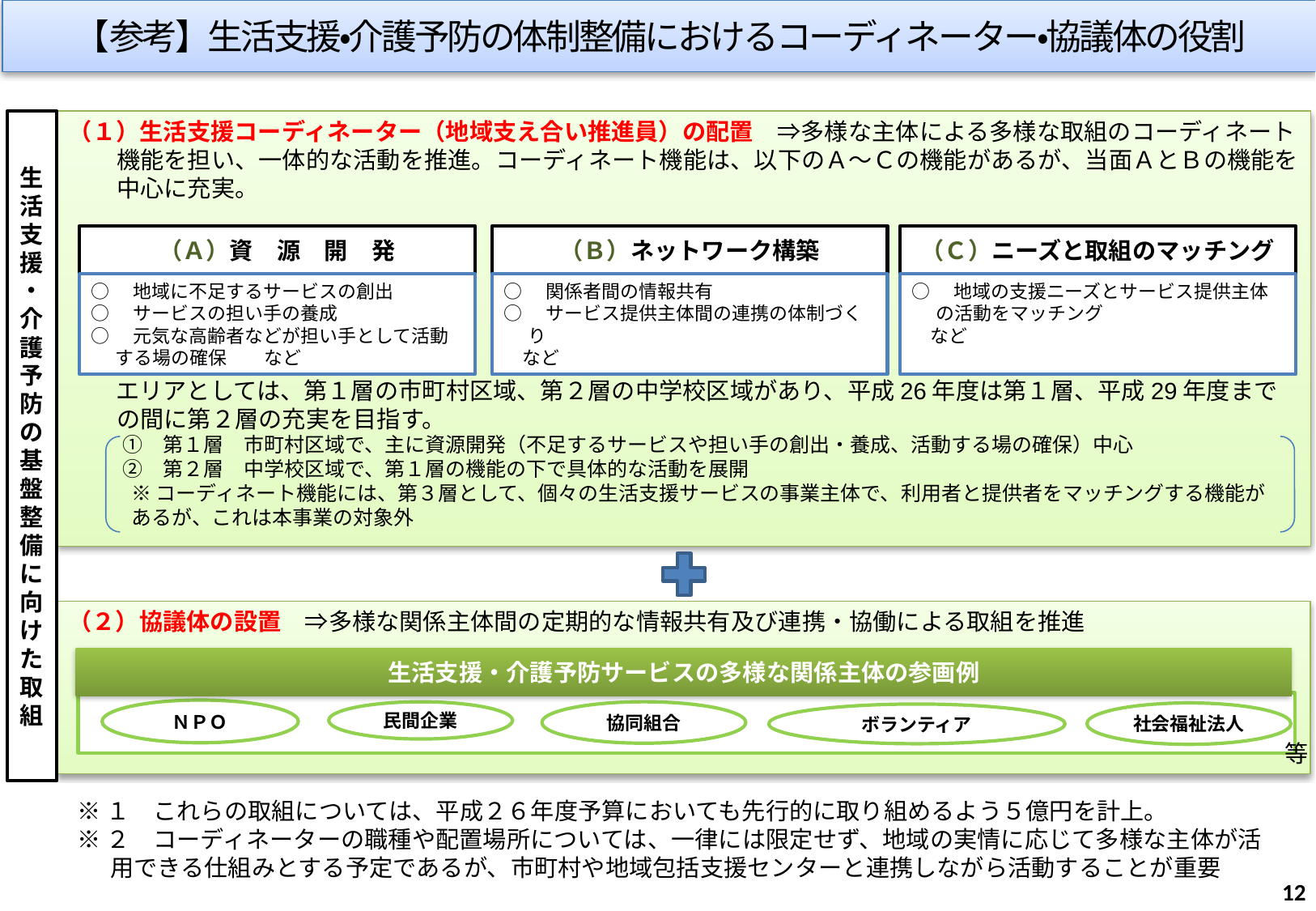

【参考】生活支援・介護予防の体制整備におけるコーディネーター・協議体の役割
生活支援
・
介護予防の基盤整備に向けた取組
（１）生活支援コーディネーター（地域支え合い推進員）の配置　⇒多様な主体による多様な取組のコーディネート機能を担い、一体的な活動を推進。コーディネート機能は、以下のＡ～Ｃの機能があるが、当面ＡとＢの機能を中心に充実。

　　エリアとしては、第１層の市町村区域、第２層の中学校区域があり、平成26年度は第１層、平成29年度までの間に第２層の充実を目指す。
　　   ①　第１層　市町村区域で、主に資源開発（不足するサービスや担い手の創出・養成、活動する場の確保）中心
　　   ②　第２層　中学校区域で、第１層の機能の下で具体的な活動を展開
　     　※ コーディネート機能には、第３層として、個々の生活支援サービスの事業主体で、利用者と提供者をマッチングする機能が
             あるが、これは本事業の対象外
（Ａ）資　源　開　発
（Ｂ）ネットワーク構築
（Ｃ）ニーズと取組のマッチング
○　地域に不足するサービスの創出
○　サービスの担い手の養成
○　元気な高齢者などが担い手として活動する場の確保　　など
○　関係者間の情報共有
○　サービス提供主体間の連携の体制づくり
　など
○　地域の支援ニーズとサービス提供主体の活動をマッチング
　など

（２）協議体の設置　⇒多様な関係主体間の定期的な情報共有及び連携・協働による取組を推進

生活支援・介護予防サービスの多様な関係主体の参画例

ＮＰＯ
民間企業
協同組合
社会福祉法人
ボランティア
等
※１　これらの取組については、平成２６年度予算においても先行的に取り組めるよう５億円を計上。
※２　コーディネーターの職種や配置場所については、一律には限定せず、地域の実情に応じて多様な主体が活用できる仕組みとする予定であるが、市町村や地域包括支援センターと連携しながら活動することが重要
12
12